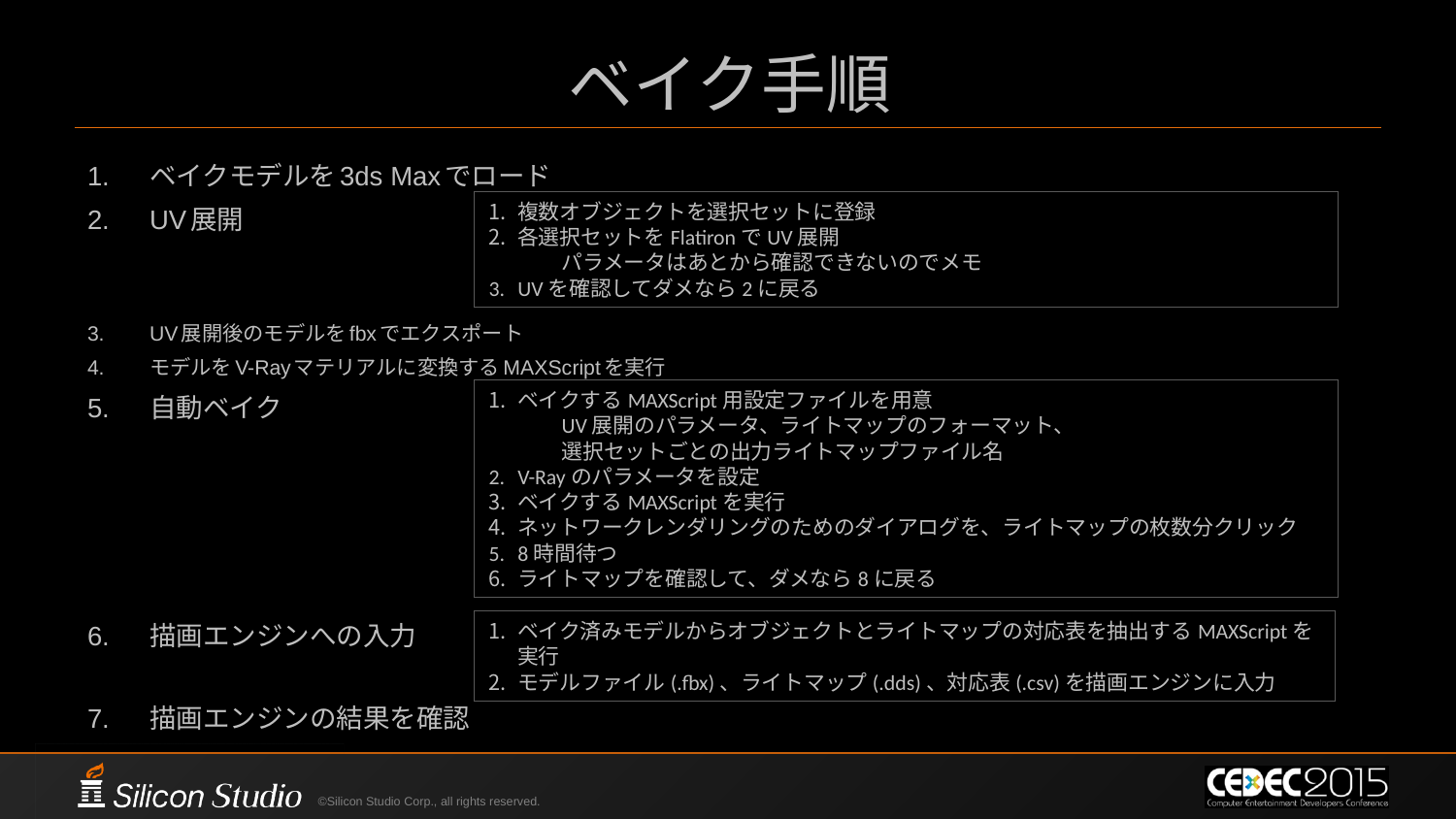

# ベイク手順
ベイクモデルを3ds Maxでロード
UV展開
UV展開後のモデルをfbxでエクスポート
モデルをV-Rayマテリアルに変換するMAXScriptを実行
自動ベイク
描画エンジンへの入力
描画エンジンの結果を確認
複数オブジェクトを選択セットに登録
各選択セットをFlatironでUV展開
パラメータはあとから確認できないのでメモ
UVを確認してダメなら2に戻る
ベイクするMAXScript用設定ファイルを用意
UV展開のパラメータ、ライトマップのフォーマット、
選択セットごとの出力ライトマップファイル名
V-Rayのパラメータを設定
ベイクするMAXScriptを実行
ネットワークレンダリングのためのダイアログを、ライトマップの枚数分クリック
8時間待つ
ライトマップを確認して、ダメなら8に戻る
ベイク済みモデルからオブジェクトとライトマップの対応表を抽出するMAXScriptを実行
モデルファイル(.fbx)、ライトマップ(.dds)、対応表(.csv)を描画エンジンに入力